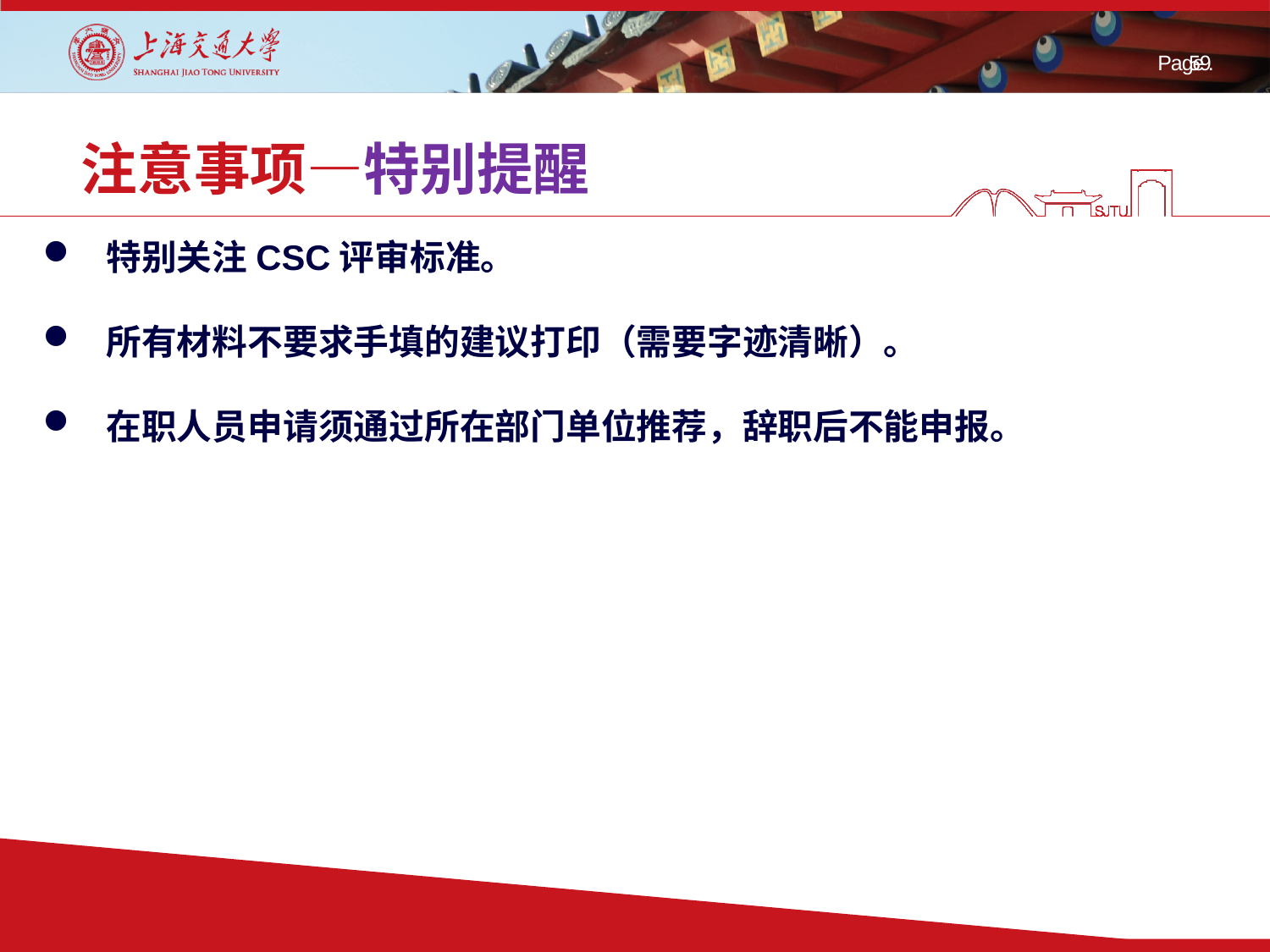

# 注意事项—特别提醒

特别关注CSC评审标准。
所有材料不要求手填的建议打印（需要字迹清晰）。
在职人员申请须通过所在部门单位推荐，辞职后不能申报。